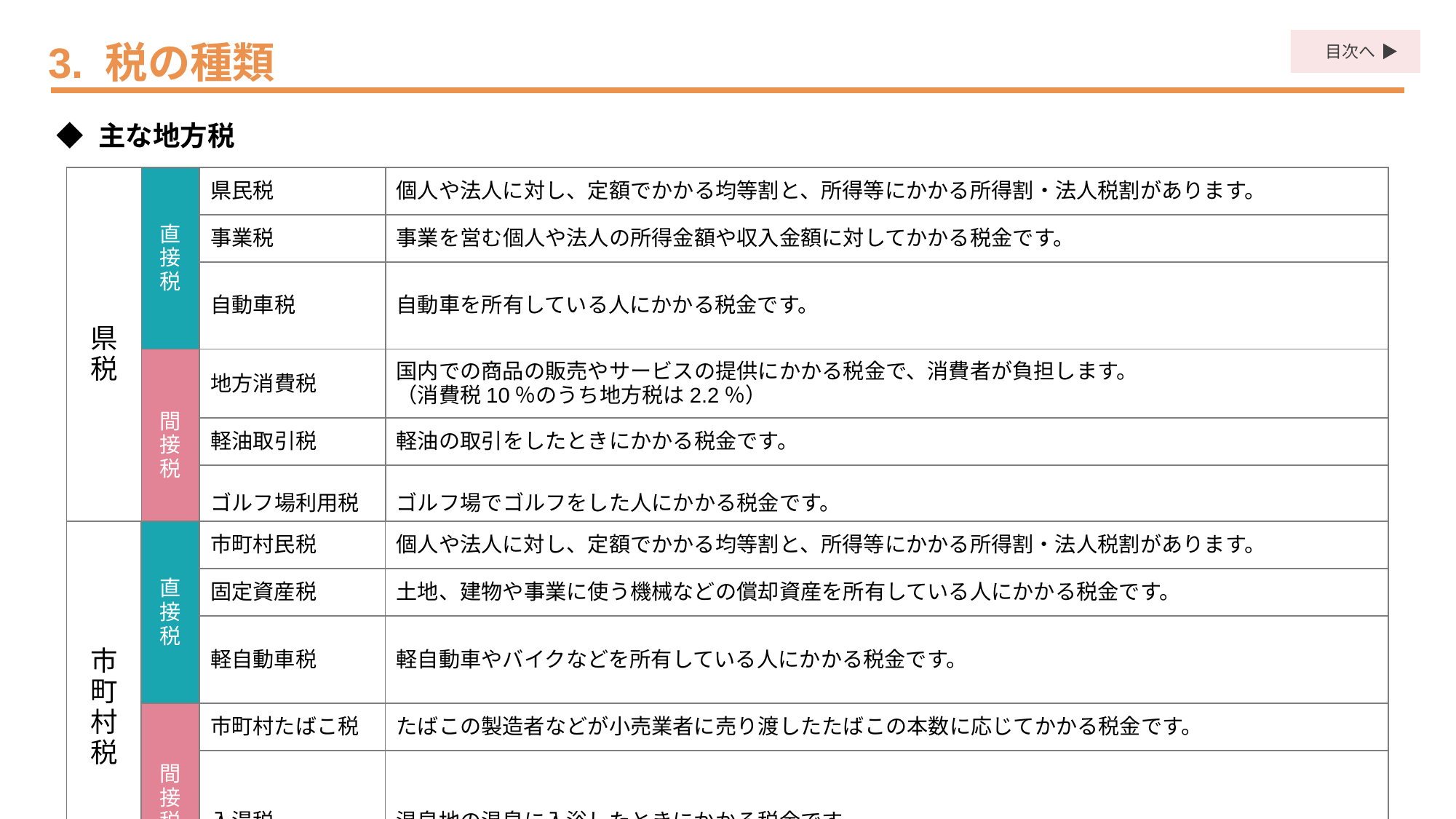

3. 税の種類
目次へ

◆ 主な地方税
| 県税 | 直接税 | 県民税 | 個人や法人に対し、定額でかかる均等割と、所得等にかかる所得割・法人税割があります。 |
| --- | --- | --- | --- |
|  |  | 事業税 | 事業を営む個人や法人の所得金額や収入金額に対してかかる税金です。 |
|  |  | 自動車税 | 自動車を所有している人にかかる税金です。 |
|  | 間接税 | 地方消費税 | 国内での商品の販売やサービスの提供にかかる税金で、消費者が負担します。 （消費税10％のうち地方税は2.2％） |
|  |  | 軽油取引税 | 軽油の取引をしたときにかかる税金です。 |
|  |  | ゴルフ場利用税 | ゴルフ場でゴルフをした人にかかる税金です。 |
| 市町村税 | 直接税 | 市町村民税 | 個人や法人に対し、定額でかかる均等割と、所得等にかかる所得割・法人税割があります。 |
| --- | --- | --- | --- |
|  |  | 固定資産税 | 土地、建物や事業に使う機械などの償却資産を所有している人にかかる税金です。 |
|  |  | 軽自動車税 | 軽自動車やバイクなどを所有している人にかかる税金です。 |
|  | 間接税 | 市町村たばこ税 | たばこの製造者などが小売業者に売り渡したたばこの本数に応じてかかる税金です。 |
|  |  | 入湯税 | 温泉地の温泉に入浴したときにかかる税金です。 |